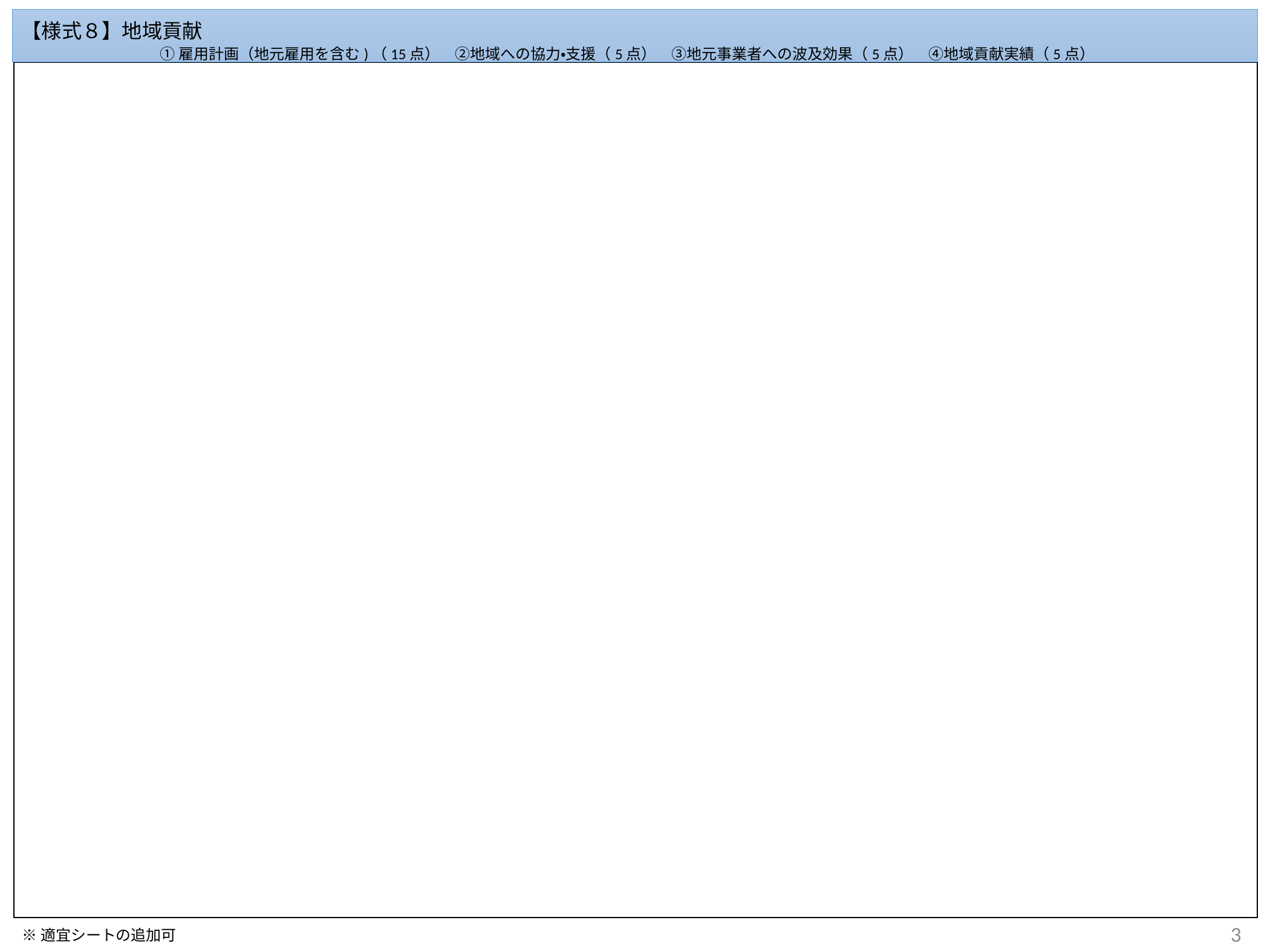

【様式８】地域貢献
①雇用計画（地元雇用を含む)（15点）　②地域への協力・支援（5点）　③地元事業者への波及効果（5点）　④地域貢献実績（5点）

3
※適宜シートの追加可